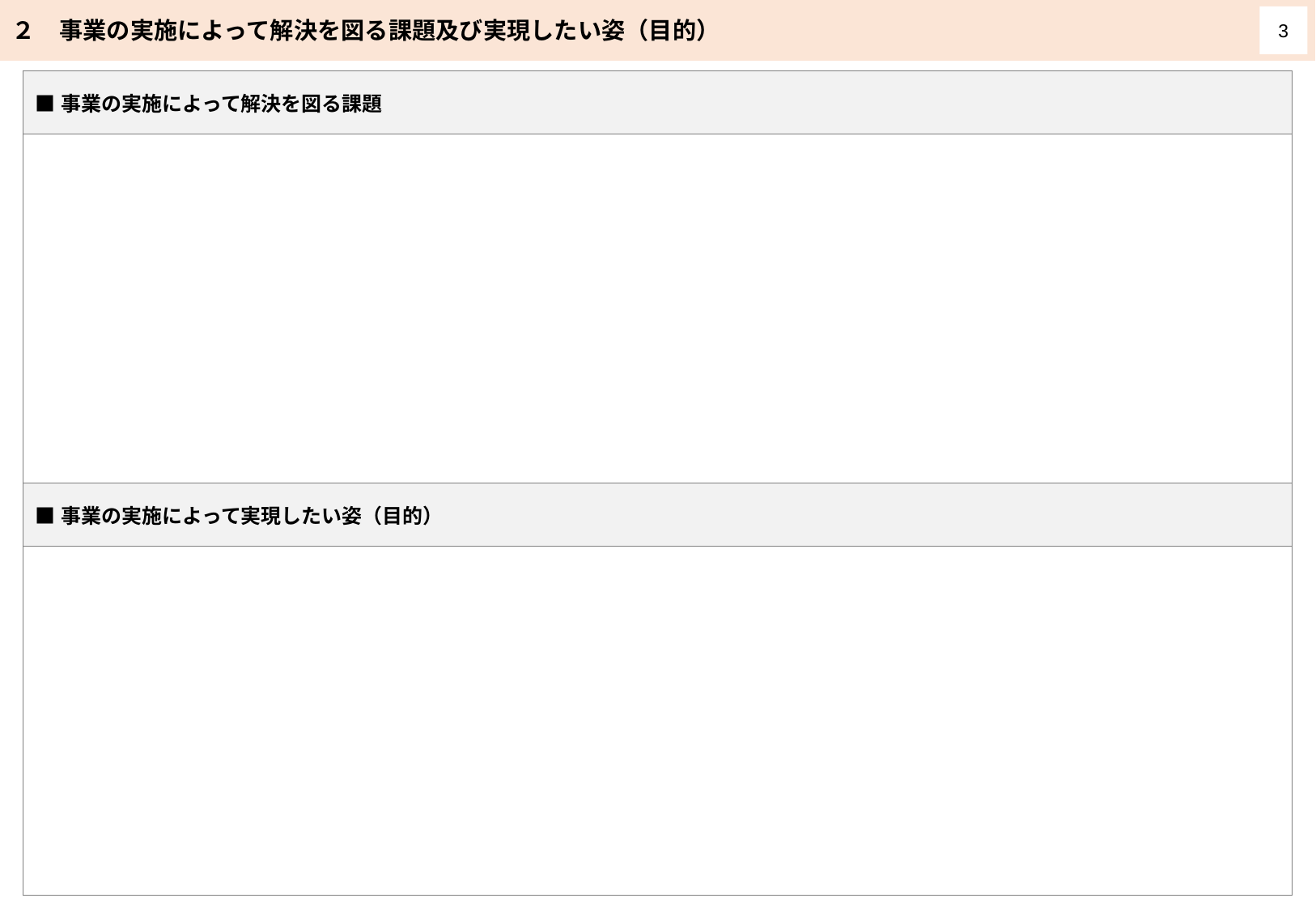

２　事業の実施によって解決を図る課題及び実現したい姿（目的）
3
| ■事業の実施によって解決を図る課題 |
| --- |
|  |
| ■事業の実施によって実現したい姿（目的） |
|  |